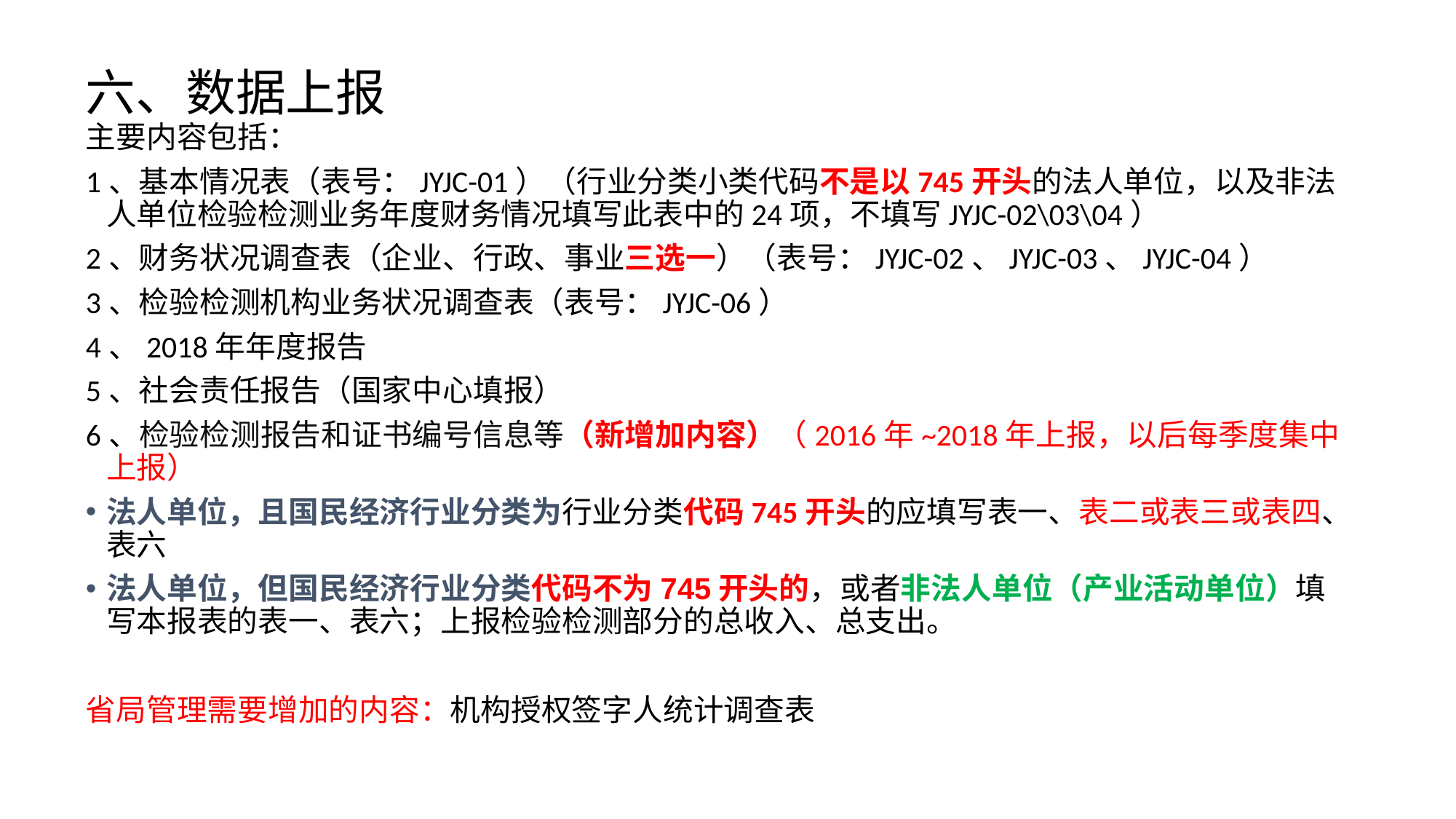

# 六、数据上报
主要内容包括：
1、基本情况表（表号：JYJC-01）（行业分类小类代码不是以745开头的法人单位，以及非法人单位检验检测业务年度财务情况填写此表中的24项，不填写JYJC-02\03\04）
2、财务状况调查表（企业、行政、事业三选一）（表号：JYJC-02、JYJC-03、JYJC-04）
3、检验检测机构业务状况调查表（表号：JYJC-06）
4、2018年年度报告
5、社会责任报告（国家中心填报）
6、检验检测报告和证书编号信息等（新增加内容）（2016年~2018年上报，以后每季度集中上报）
法人单位，且国民经济行业分类为行业分类代码745开头的应填写表一、表二或表三或表四、表六
法人单位，但国民经济行业分类代码不为745开头的，或者非法人单位（产业活动单位）填写本报表的表一、表六；上报检验检测部分的总收入、总支出。

省局管理需要增加的内容：机构授权签字人统计调查表